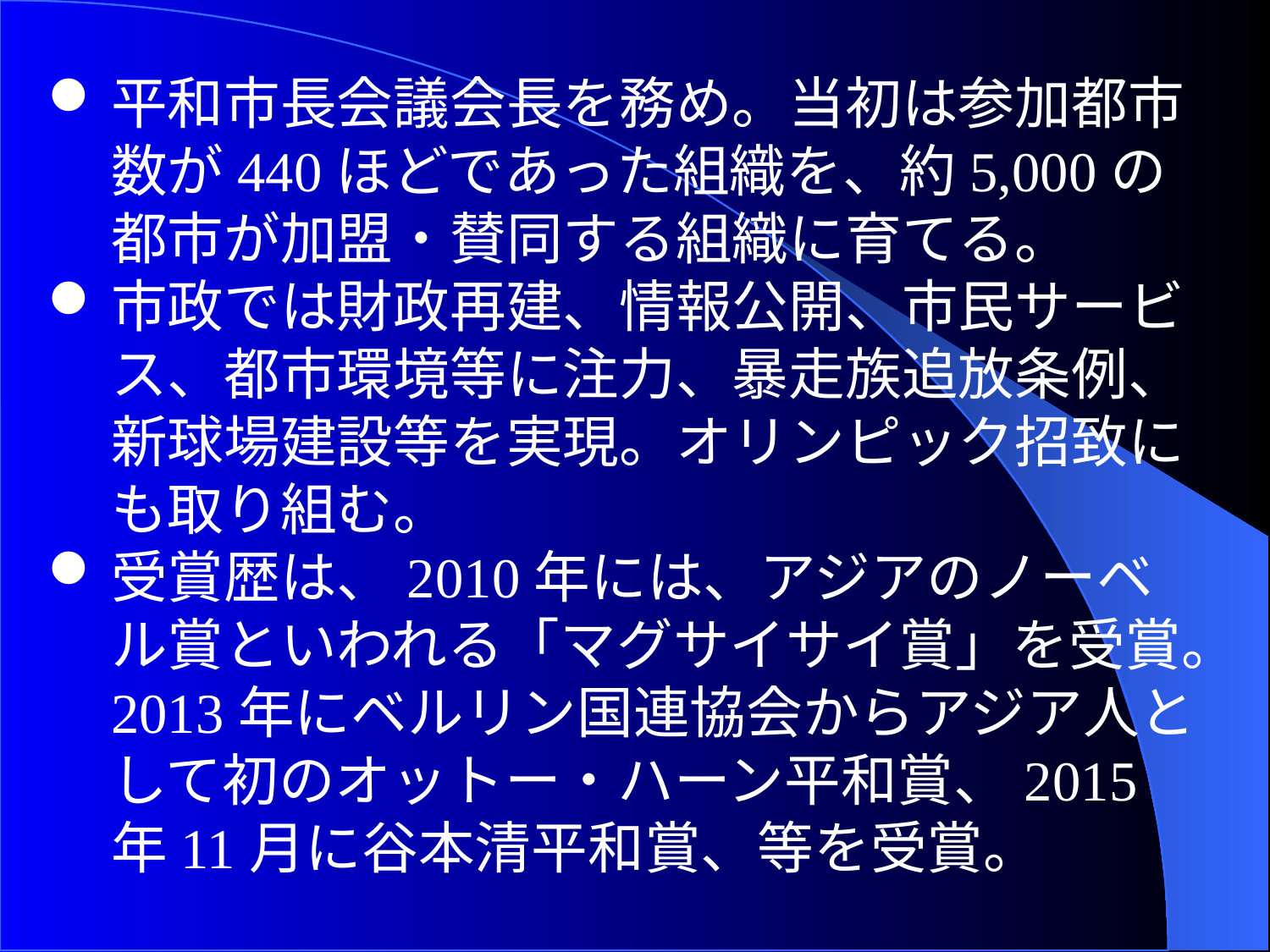

平和市長会議会長を務め。当初は参加都市数が440ほどであった組織を、約5,000の都市が加盟・賛同する組織に育てる。
市政では財政再建、情報公開、市民サービス、都市環境等に注力、暴走族追放条例、新球場建設等を実現。オリンピック招致にも取り組む。
受賞歴は、2010年には、アジアのノーベル賞といわれる「マグサイサイ賞」を受賞。2013年にベルリン国連協会からアジア人として初のオットー・ハーン平和賞、2015年11月に谷本清平和賞、等を受賞。